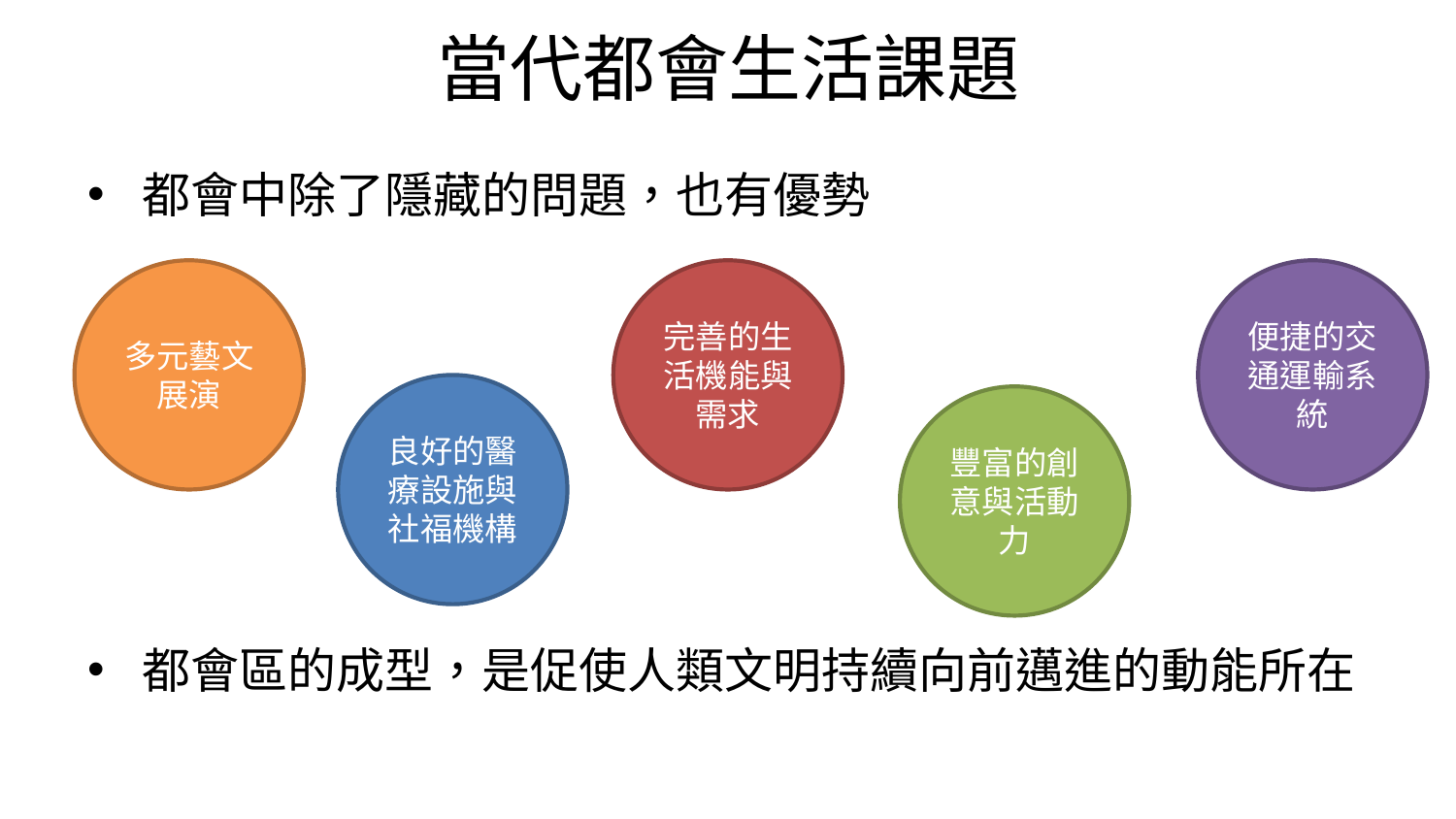

當代都會生活課題
都會中除了隱藏的問題，也有優勢

都會區的成型，是促使人類文明持續向前邁進的動能所在
多元藝文展演
完善的生活機能與需求
便捷的交通運輸系統
良好的醫療設施與社福機構
豐富的創意與活動力